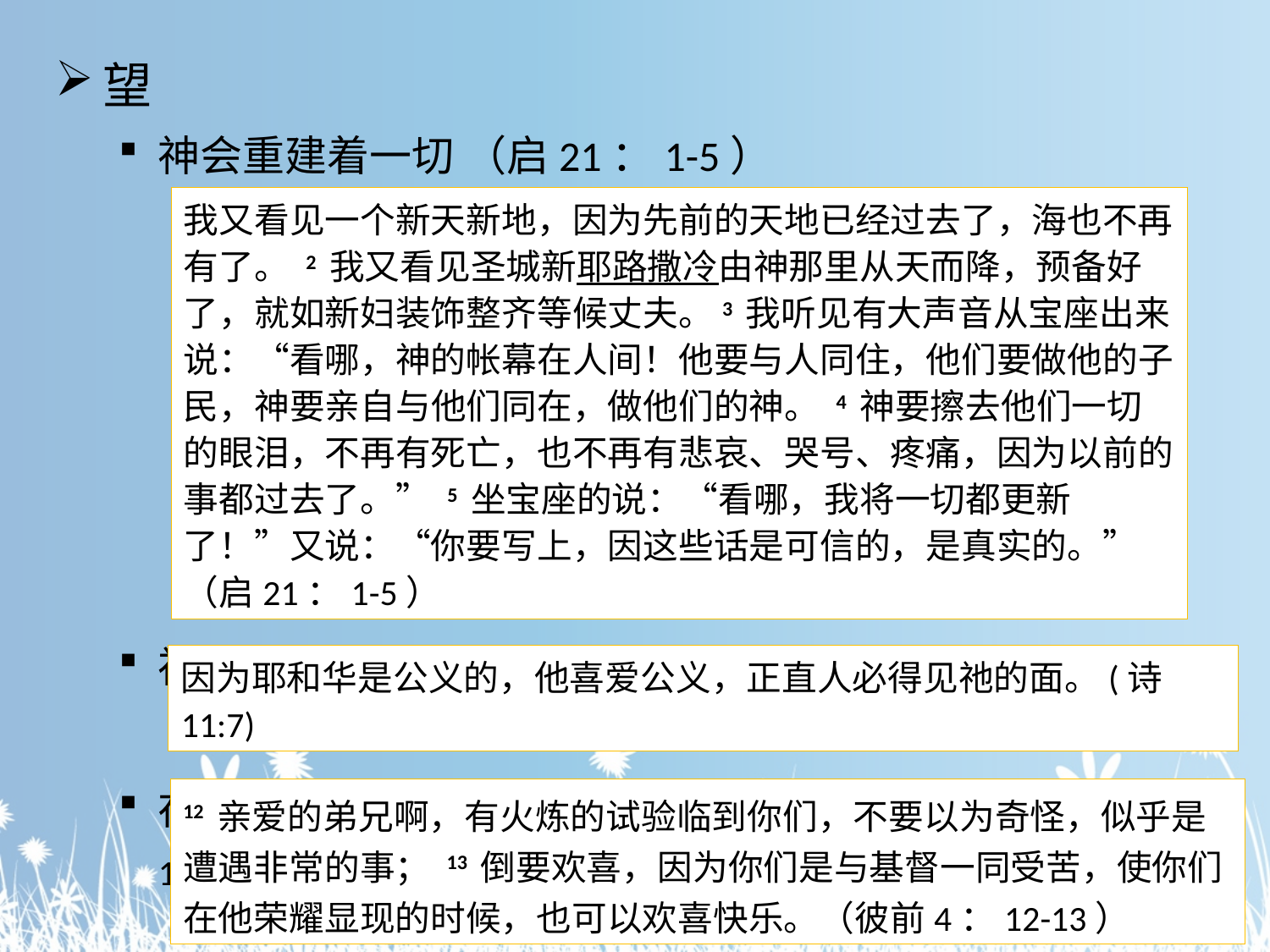

望
神会重建着一切 （启21：1-5）

祂有完全的公义

在苦难中神炼净我们，使我们改变成主的样式（彼前4:12-13)
我又看见一个新天新地，因为先前的天地已经过去了，海也不再有了。 2 我又看见圣城新耶路撒冷由神那里从天而降，预备好了，就如新妇装饰整齐等候丈夫。3 我听见有大声音从宝座出来说：“看哪，神的帐幕在人间！他要与人同住，他们要做他的子民，神要亲自与他们同在，做他们的神。 4 神要擦去他们一切的眼泪，不再有死亡，也不再有悲哀、哭号、疼痛，因为以前的事都过去了。” 5 坐宝座的说：“看哪，我将一切都更新了！”又说：“你要写上，因这些话是可信的，是真实的。” （启21：1-5）
因为耶和华是公义的，他喜爱公义，正直人必得见祂的面。(诗11:7)
12 亲爱的弟兄啊，有火炼的试验临到你们，不要以为奇怪，似乎是遭遇非常的事； 13 倒要欢喜，因为你们是与基督一同受苦，使你们在他荣耀显现的时候，也可以欢喜快乐。（彼前4：12-13）
# 进入哀伤（engage your grief)